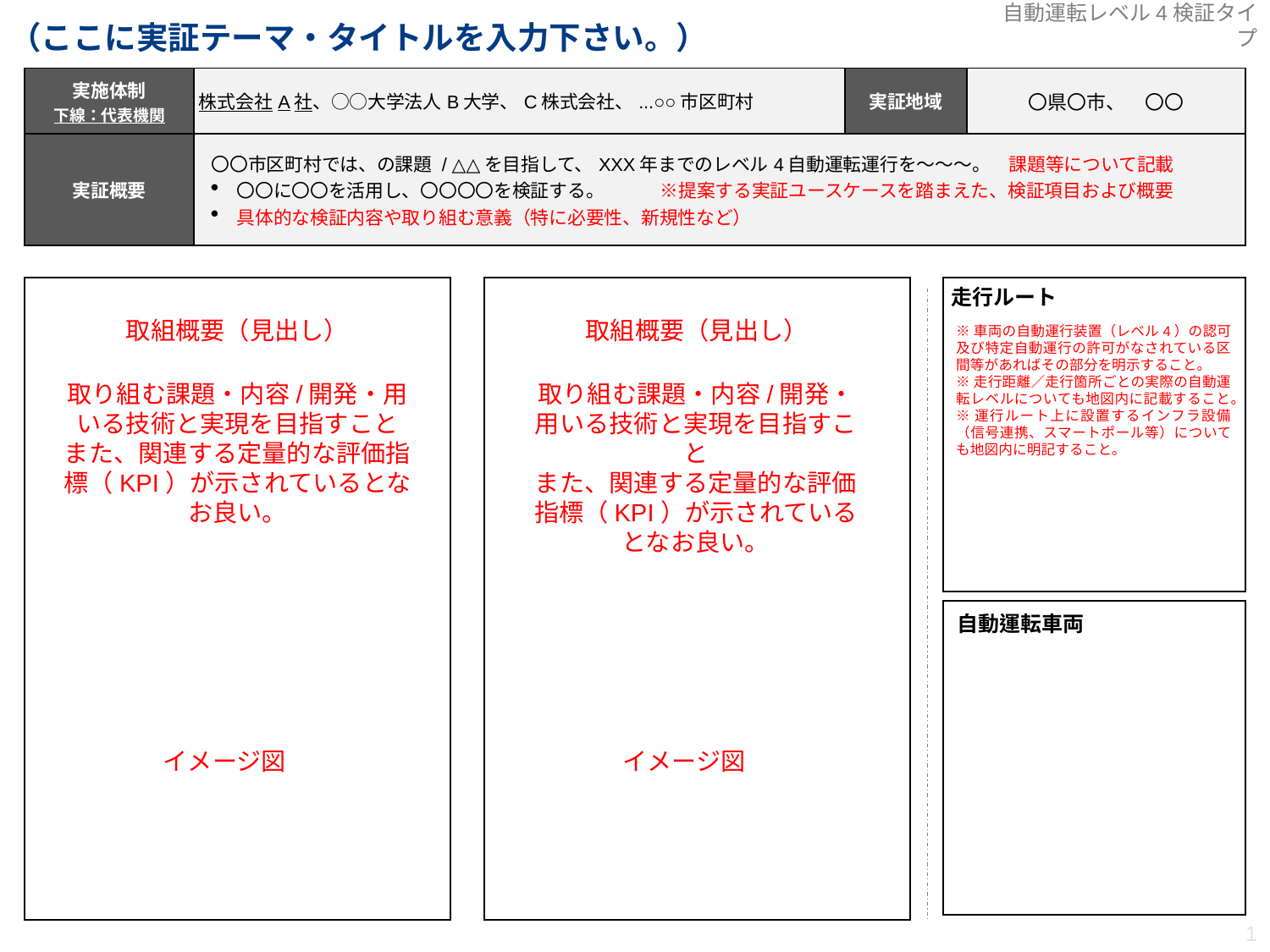

# （ここに実証テーマ・タイトルを入力下さい。）
| 実施体制 下線：代表機関 | 株式会社A社、○○大学法人B大学、C株式会社、...○○市区町村 | 実証地域 | 〇県〇市、　〇〇 |
| --- | --- | --- | --- |
| 実証概要 | 〇〇市区町村では、の課題 / △△を目指して、XXX年までのレベル4自動運転運行を～～～。　課題等について記載　　 〇〇に〇〇を活用し、〇〇〇〇を検証する。　　　※提案する実証ユースケースを踏まえた、検証項目および概要 具体的な検証内容や取り組む意義（特に必要性、新規性など） |  |  |

走行ルート

取組概要（見出し）
取組概要（見出し）
※車両の自動運行装置（レベル4）の認可及び特定自動運行の許可がなされている区間等があればその部分を明示すること。
※走行距離／走行箇所ごとの実際の自動運転レベルについても地図内に記載すること。
※運行ルート上に設置するインフラ設備（信号連携、スマートポール等）についても地図内に明記すること。
取り組む課題・内容/開発・用いる技術と実現を目指すこと
また、関連する定量的な評価指標（KPI）が示されているとなお良い。
取り組む課題・内容/開発・用いる技術と実現を目指すこと
また、関連する定量的な評価指標（KPI）が示されているとなお良い。

自動運転車両
イメージ図
イメージ図
1